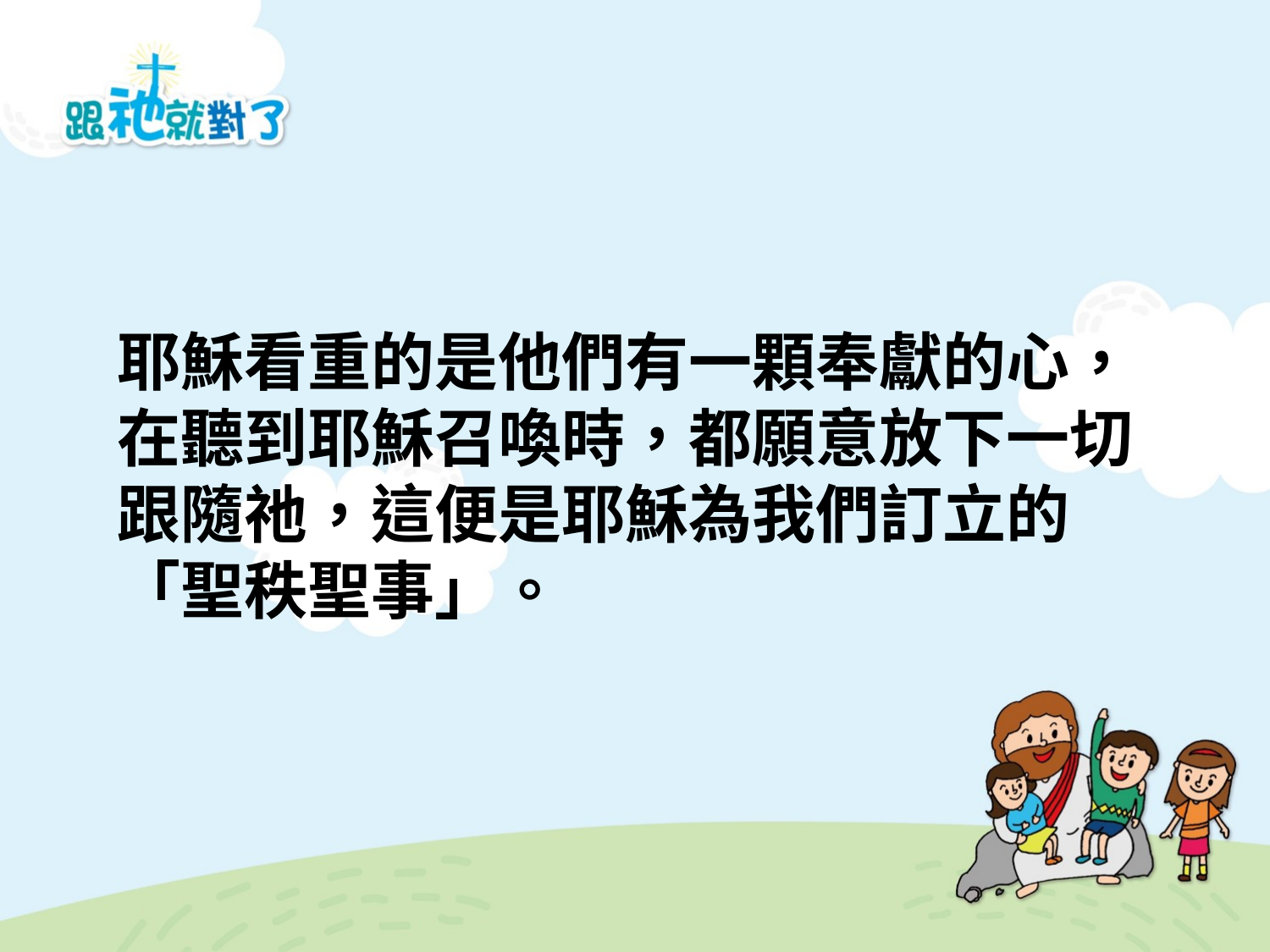

耶穌看重的是他們有一顆奉獻的心，在聽到耶穌召喚時，都願意放下一切跟隨祂，這便是耶穌為我們訂立的「聖秩聖事」。